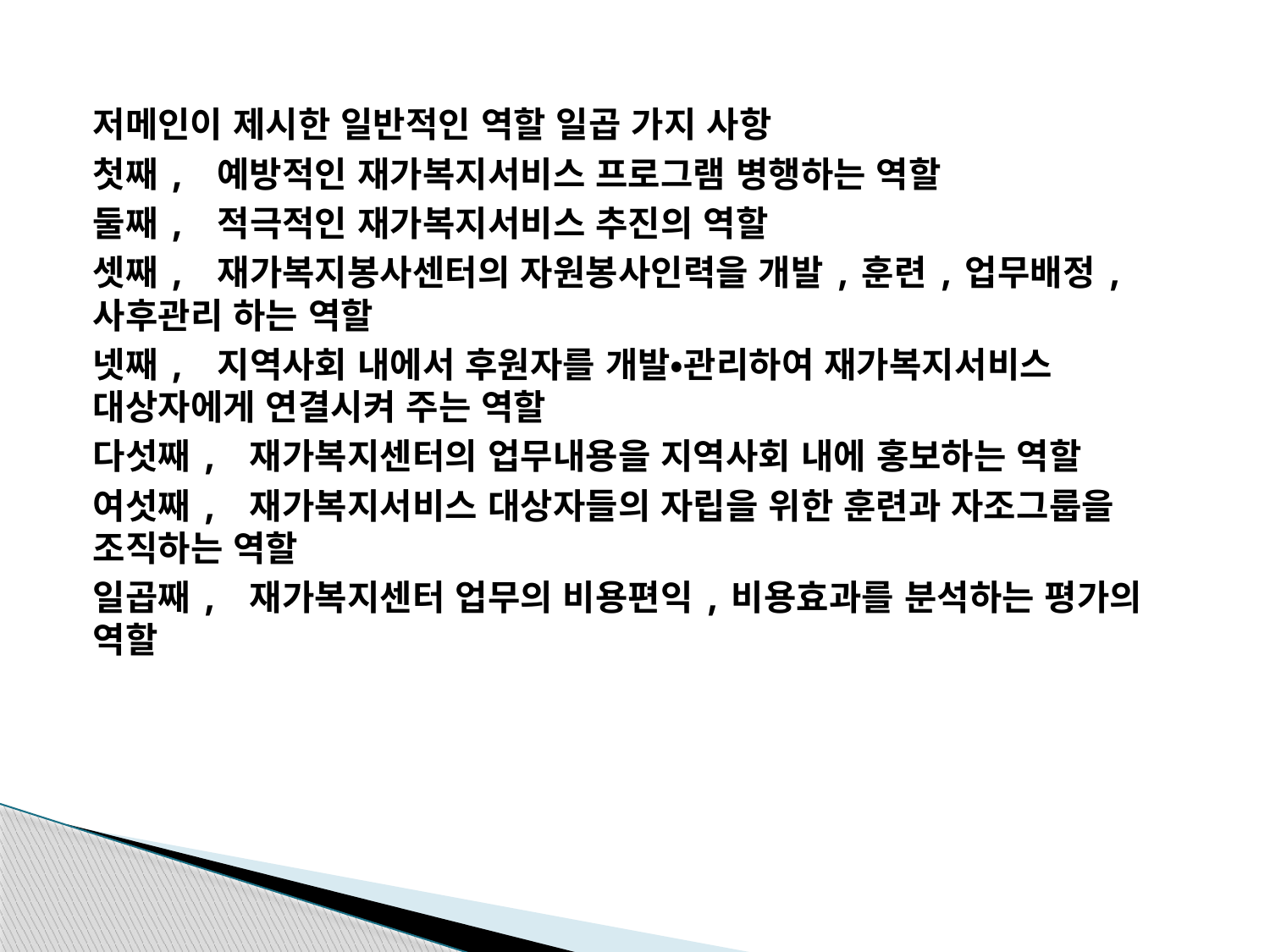

저메인이 제시한 일반적인 역할 일곱 가지 사항
첫째, 예방적인 재가복지서비스 프로그램 병행하는 역할
둘째, 적극적인 재가복지서비스 추진의 역할
셋째, 재가복지봉사센터의 자원봉사인력을 개발,훈련,업무배정,사후관리 하는 역할
넷째, 지역사회 내에서 후원자를 개발•관리하여 재가복지서비스 대상자에게 연결시켜 주는 역할
다섯째, 재가복지센터의 업무내용을 지역사회 내에 홍보하는 역할
여섯째, 재가복지서비스 대상자들의 자립을 위한 훈련과 자조그룹을 조직하는 역할
일곱째, 재가복지센터 업무의 비용편익,비용효과를 분석하는 평가의 역할